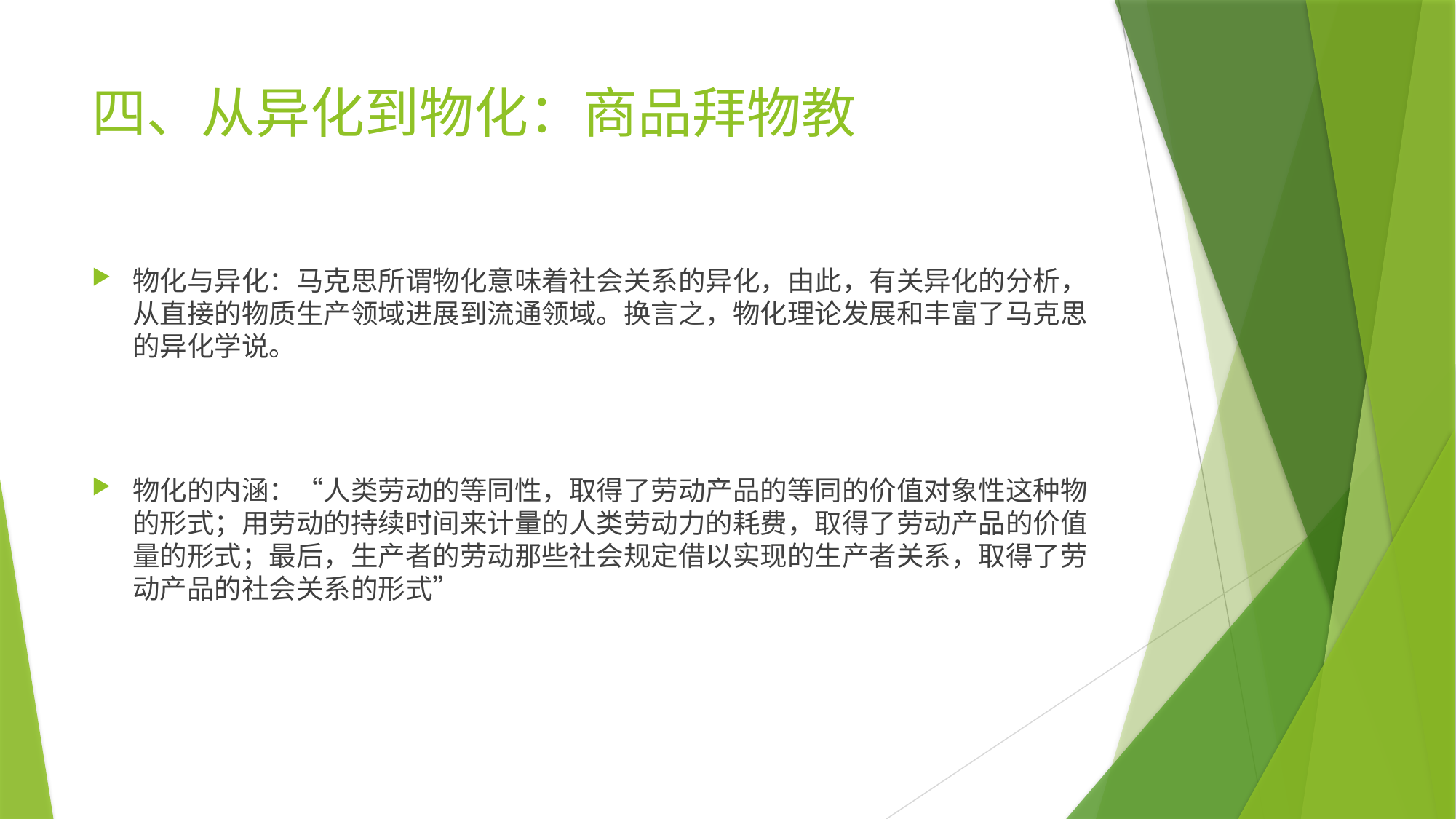

# 四、从异化到物化：商品拜物教
物化与异化：马克思所谓物化意味着社会关系的异化，由此，有关异化的分析，从直接的物质生产领域进展到流通领域。换言之，物化理论发展和丰富了马克思的异化学说。

物化的内涵：“人类劳动的等同性，取得了劳动产品的等同的价值对象性这种物的形式；用劳动的持续时间来计量的人类劳动力的耗费，取得了劳动产品的价值量的形式；最后，生产者的劳动那些社会规定借以实现的生产者关系，取得了劳动产品的社会关系的形式”